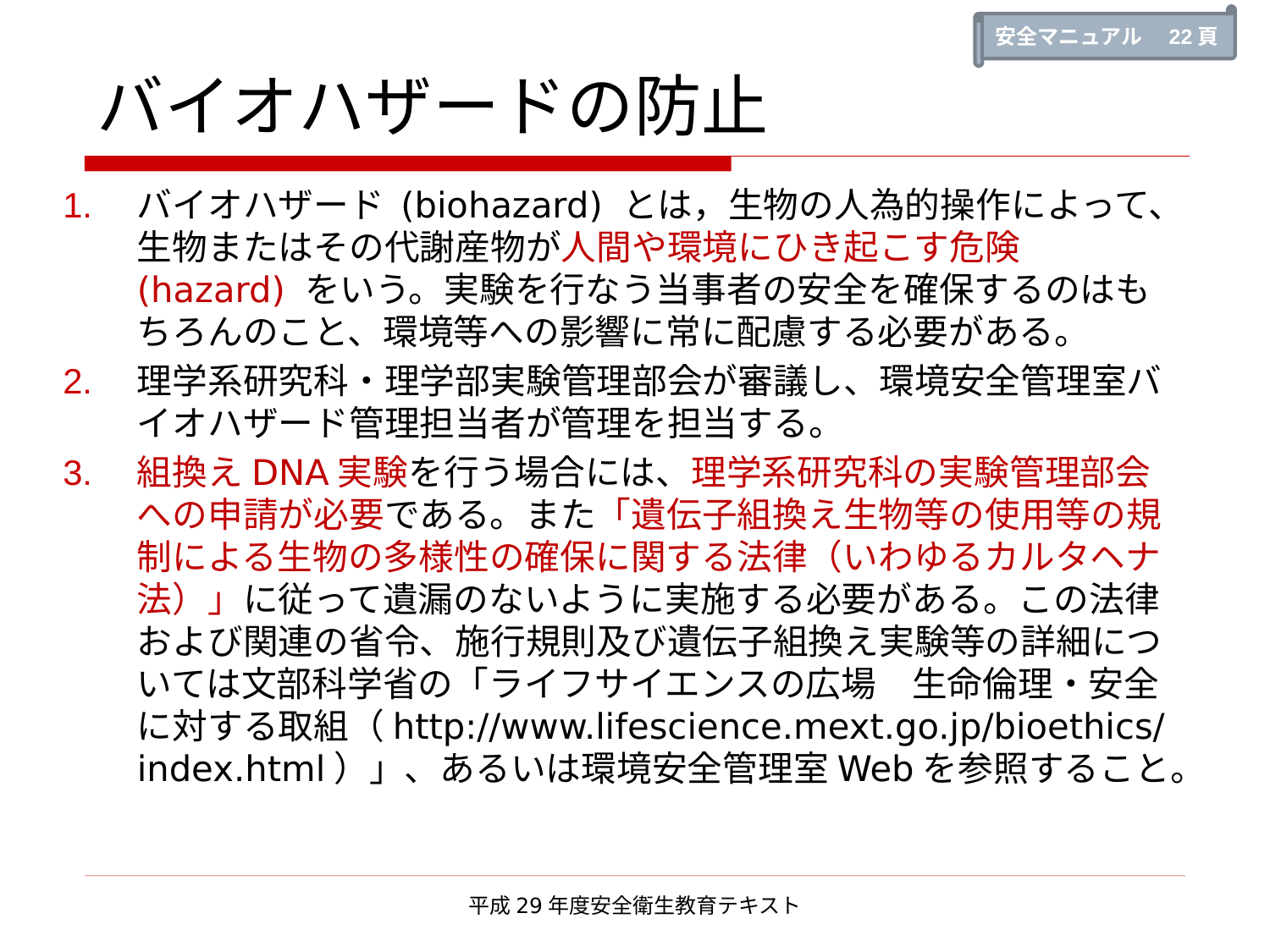

安全マニュアル　22頁
バイオハザードの防止
バイオハザード (biohazard) とは，生物の人為的操作によって、生物またはその代謝産物が人間や環境にひき起こす危険 (hazard) をいう。実験を行なう当事者の安全を確保するのはもちろんのこと、環境等への影響に常に配慮する必要がある。
理学系研究科・理学部実験管理部会が審議し、環境安全管理室バイオハザード管理担当者が管理を担当する。
組換えDNA実験を行う場合には、理学系研究科の実験管理部会への申請が必要である。また「遺伝子組換え生物等の使用等の規制による生物の多様性の確保に関する法律（いわゆるカルタヘナ法）」に従って遺漏のないように実施する必要がある。この法律および関連の省令、施行規則及び遺伝子組換え実験等の詳細については文部科学省の「ライフサイエンスの広場　生命倫理・安全に対する取組（http://www.lifescience.mext.go.jp/bioethics/index.html）」、あるいは環境安全管理室Webを参照すること。
平成29年度安全衛生教育テキスト